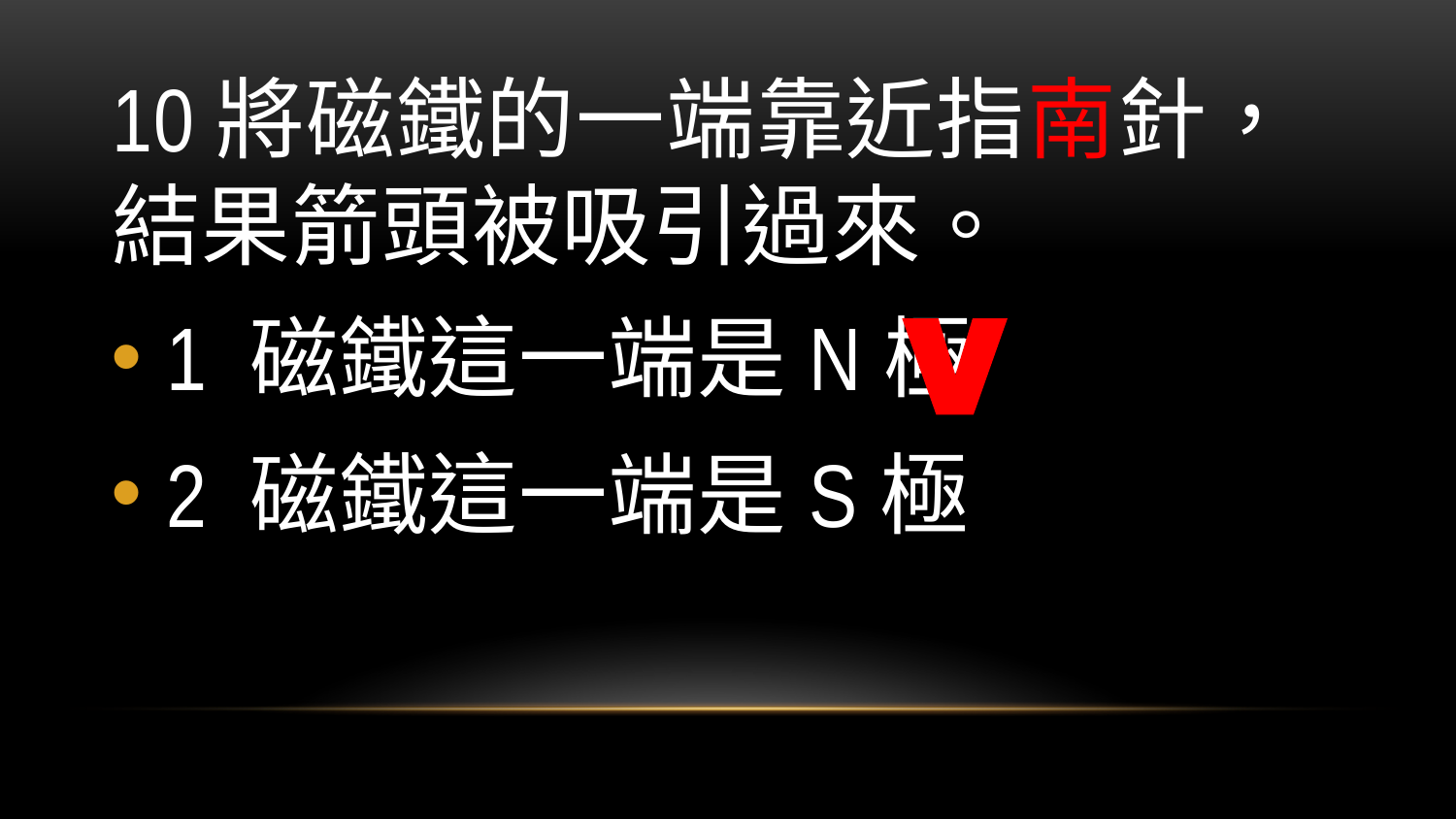

# 10將磁鐵的一端靠近指南針，結果箭頭被吸引過來。
V
1 磁鐵這一端是N極
2 磁鐵這一端是S極